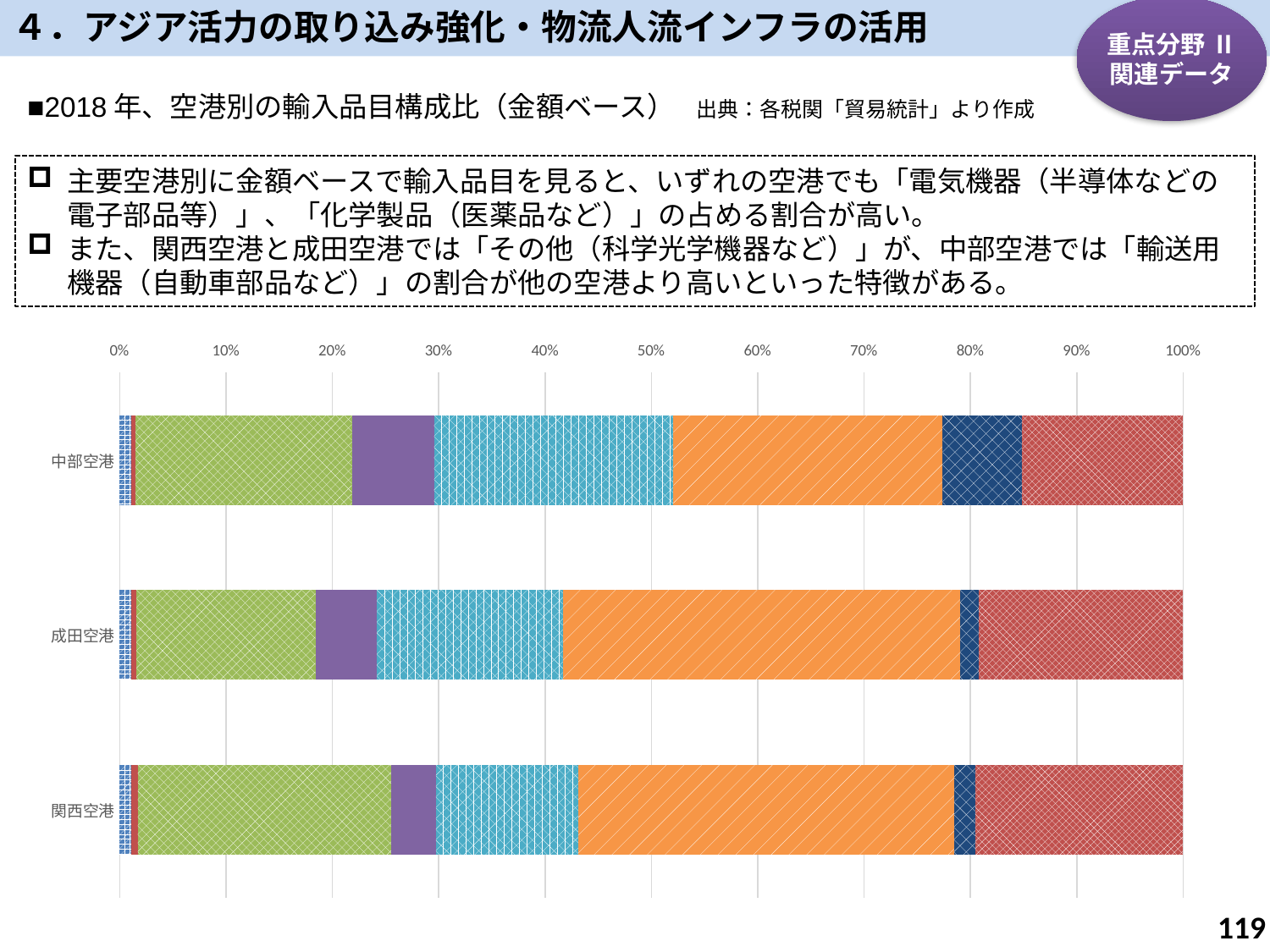

４．アジア活力の取り込み強化・物流人流インフラの活用
重点分野 Ⅱ
関連データ
■2018年、空港別の輸入品目構成比（金額ベース）　出典：各税関「貿易統計」より作成
主要空港別に金額ベースで輸入品目を見ると、いずれの空港でも「電気機器（半導体などの電子部品等）」、「化学製品（医薬品など）」の占める割合が高い。
また、関西空港と成田空港では「その他（科学光学機器など）」が、中部空港では「輸送用機器（自動車部品など）」の割合が他の空港より高いといった特徴がある。

### Chart

| Category |   食料品 |   鉱物性燃料・原料品 |   化学製品 |   原料別製品 |   一般機械 |   電気機器 |   輸送用機器 |   その他 |
|---|---|---|---|---|---|---|---|---|
| 関西空港 | 0.0111 | 0.0059 | 0.2382 | 0.0421 | 0.1337 | 0.3535 | 0.0199 | 0.1955 |
| 成田空港 | 0.011 | 0.0048 | 0.1682 | 0.0579 | 0.1748 | 0.3737 | 0.0174 | 0.1922 |
| 中部空港 | 0.0105 | 0.0043 | 0.2034 | 0.0774 | 0.225 | 0.2532 | 0.0744 | 0.1517 |
119